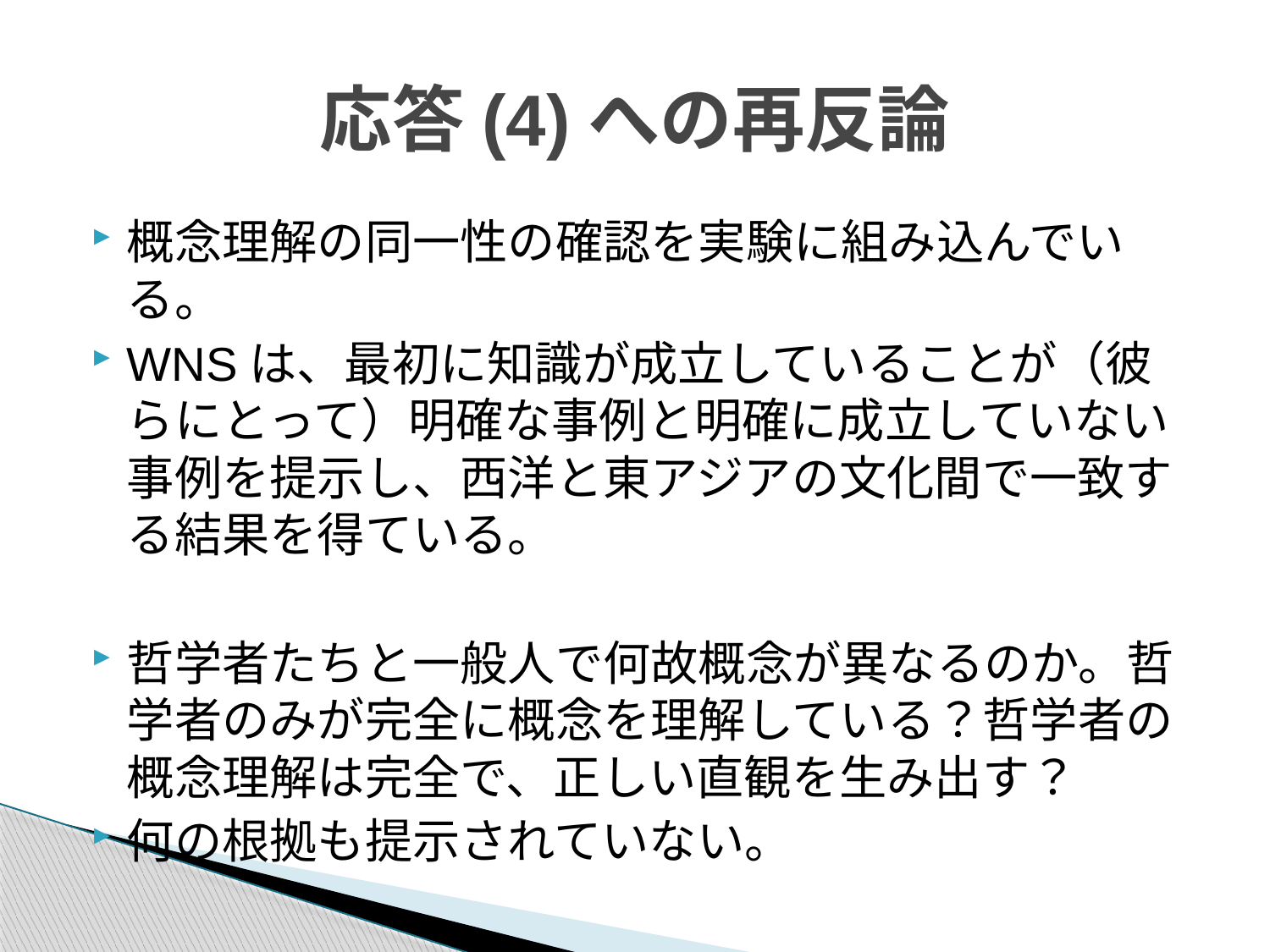

# 応答(4)への再反論
概念理解の同一性の確認を実験に組み込んでいる。
WNSは、最初に知識が成立していることが（彼らにとって）明確な事例と明確に成立していない事例を提示し、西洋と東アジアの文化間で一致する結果を得ている。

哲学者たちと一般人で何故概念が異なるのか。哲学者のみが完全に概念を理解している？哲学者の概念理解は完全で、正しい直観を生み出す？
何の根拠も提示されていない。